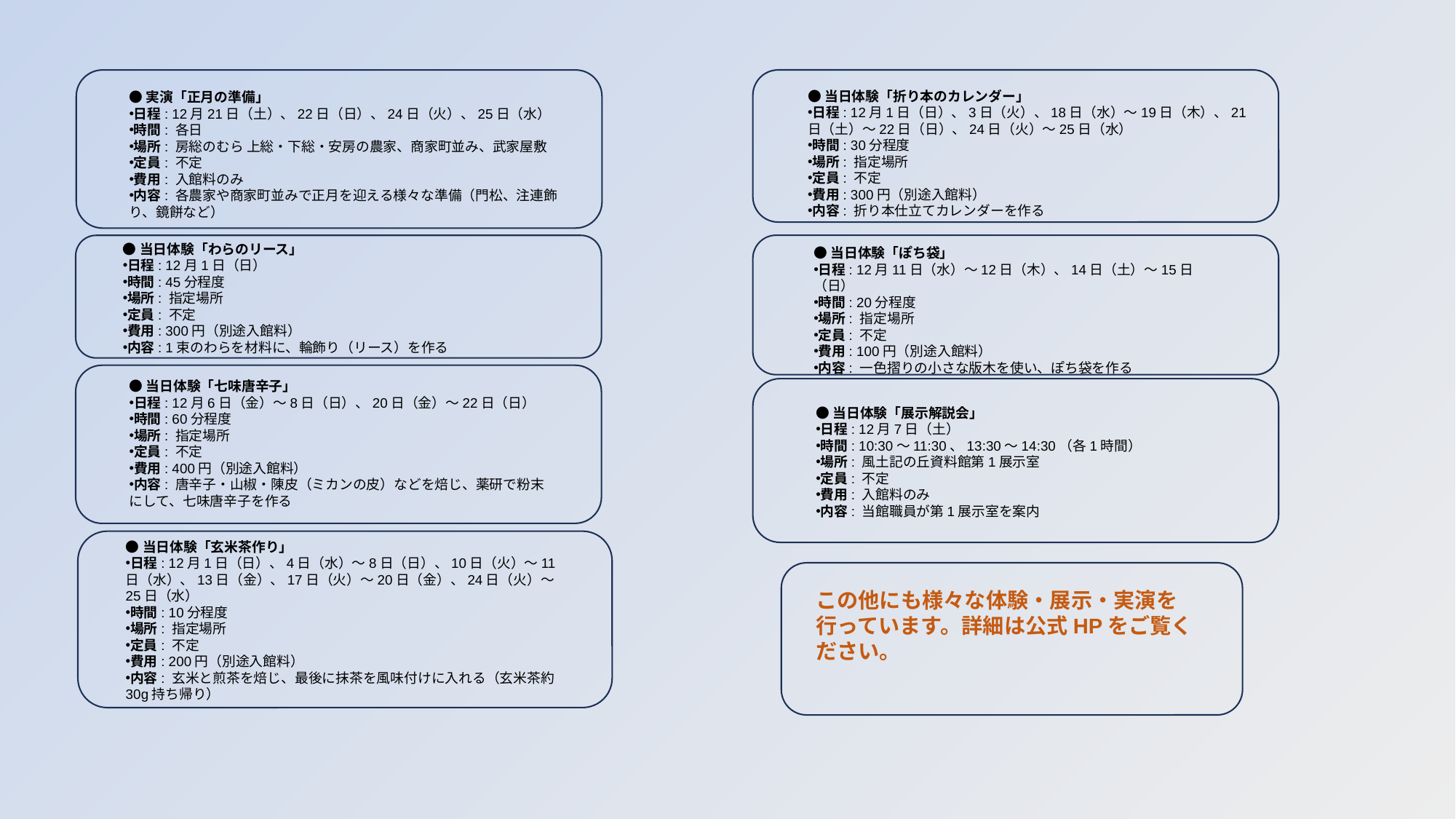

●当日体験「折り本のカレンダー」
日程: 12月1日（日）、3日（火）、18日（水）～19日（木）、21日（土）～22日（日）、24日（火）～25日（水）
時間: 30分程度
場所: 指定場所
定員: 不定
費用: 300円（別途入館料）
内容: 折り本仕立てカレンダーを作る

●実演「正月の準備」
日程: 12月21日（土）、22日（日）、24日（火）、25日（水）
時間: 各日
場所: 房総のむら 上総・下総・安房の農家、商家町並み、武家屋敷
定員: 不定
費用: 入館料のみ
内容: 各農家や商家町並みで正月を迎える様々な準備（門松、注連飾り、鏡餅など）

●当日体験「わらのリース」
日程: 12月1日（日）
時間: 45分程度
場所: 指定場所
定員: 不定
費用: 300円（別途入館料）
内容: 1束のわらを材料に、輪飾り（リース）を作る

●当日体験「ぽち袋」
日程: 12月11日（水）～12日（木）、14日（土）～15日（日）
時間: 20分程度
場所: 指定場所
定員: 不定
費用: 100円（別途入館料）
内容: 一色摺りの小さな版木を使い、ぽち袋を作る

●当日体験「七味唐辛子」
日程: 12月6日（金）～8日（日）、20日（金）～22日（日）
時間: 60分程度
場所: 指定場所
定員: 不定
費用: 400円（別途入館料）
内容: 唐辛子・山椒・陳皮（ミカンの皮）などを焙じ、薬研で粉末にして、七味唐辛子を作る

●当日体験「展示解説会」
日程: 12月7日（土）
時間: 10:30～11:30、13:30～14:30（各1時間）
場所: 風土記の丘資料館第1展示室
定員: 不定
費用: 入館料のみ
内容: 当館職員が第1展示室を案内

●当日体験「玄米茶作り」
日程: 12月1日（日）、4日（水）～8日（日）、10日（火）～11日（水）、13日（金）、17日（火）～20日（金）、24日（火）～25日（水）
時間: 10分程度
場所: 指定場所
定員: 不定
費用: 200円（別途入館料）
内容: 玄米と煎茶を焙じ、最後に抹茶を風味付けに入れる（玄米茶約30g持ち帰り）

この他にも様々な体験・展示・実演を行っています。詳細は公式HPをご覧ください。